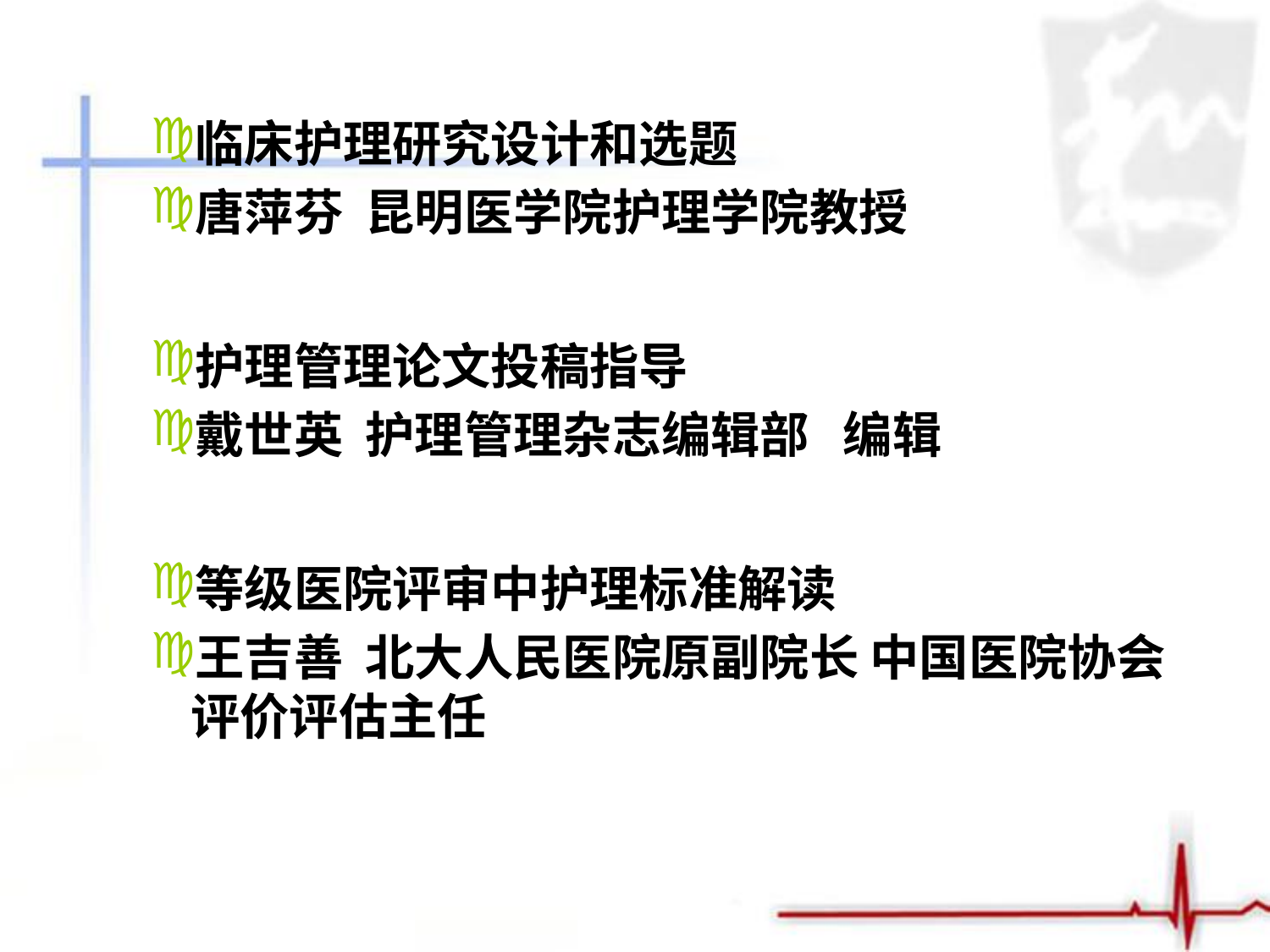

临床护理研究设计和选题
唐萍芬  昆明医学院护理学院教授

护理管理论文投稿指导
戴世英  护理管理杂志编辑部   编辑

等级医院评审中护理标准解读
王吉善  北大人民医院原副院长 中国医院协会评价评估主任